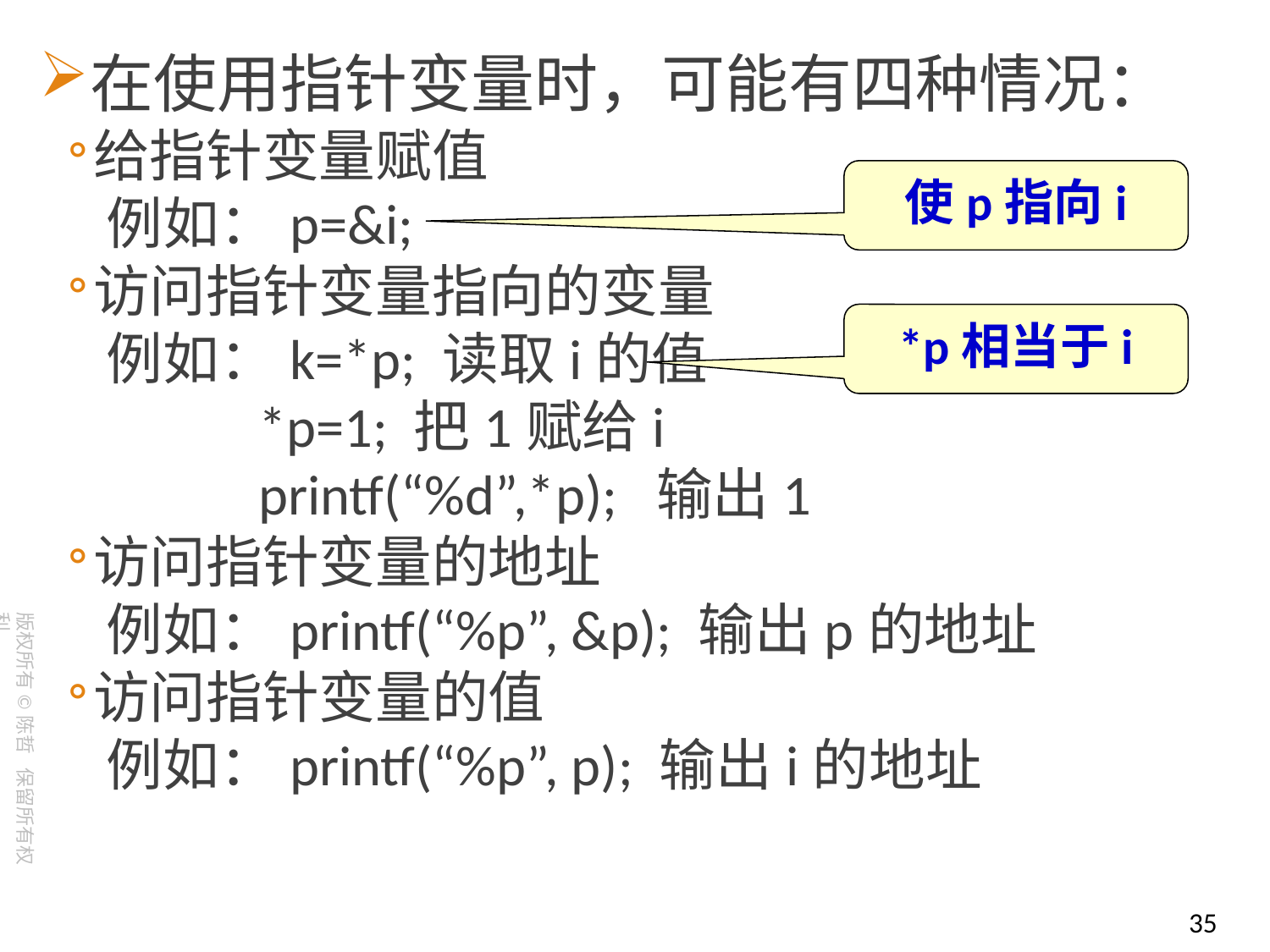

在使用指针变量时，可能有四种情况：
给指针变量赋值
  例如：p=&i;
访问指针变量指向的变量
  例如：k=*p; 读取i的值
               *p=1; 把1赋给i
               printf(“%d”,*p);  输出1
访问指针变量的地址
  例如：printf(“%p”, &p); 输出p的地址
访问指针变量的值
  例如：printf(“%p”, p); 输出i的地址

使p指向i
*p相当于i
35